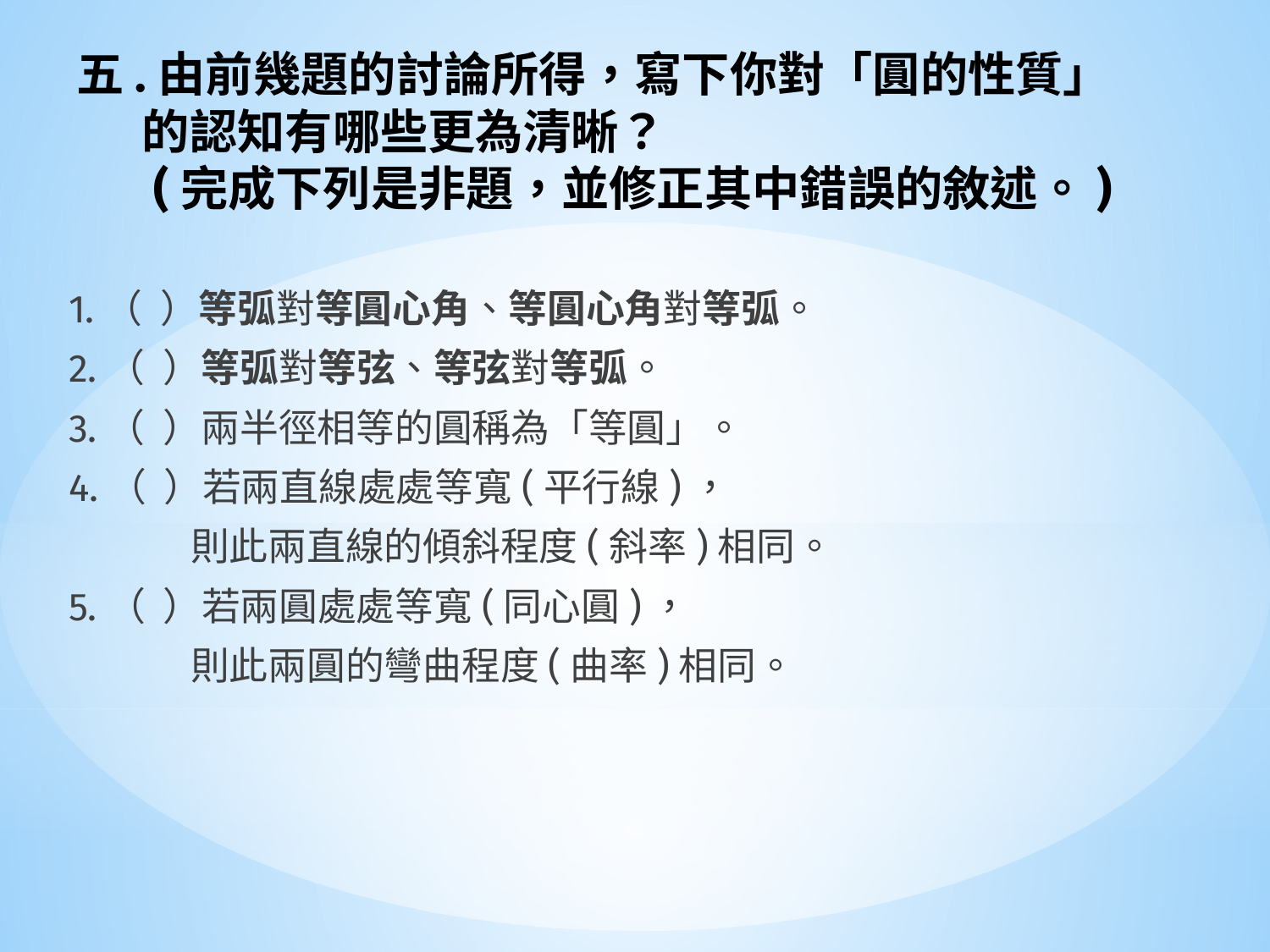

# 五.由前幾題的討論所得，寫下你對「圓的性質」 的認知有哪些更為清晰？ (完成下列是非題，並修正其中錯誤的敘述。)
1.（  ）等弧對等圓心角、等圓心角對等弧。
2.（  ）等弧對等弦、等弦對等弧。
3.（  ）兩半徑相等的圓稱為「等圓」。
4.（  ）若兩直線處處等寬(平行線)，
             則此兩直線的傾斜程度(斜率)相同。
5.（  ）若兩圓處處等寬(同心圓)，
             則此兩圓的彎曲程度(曲率)相同。